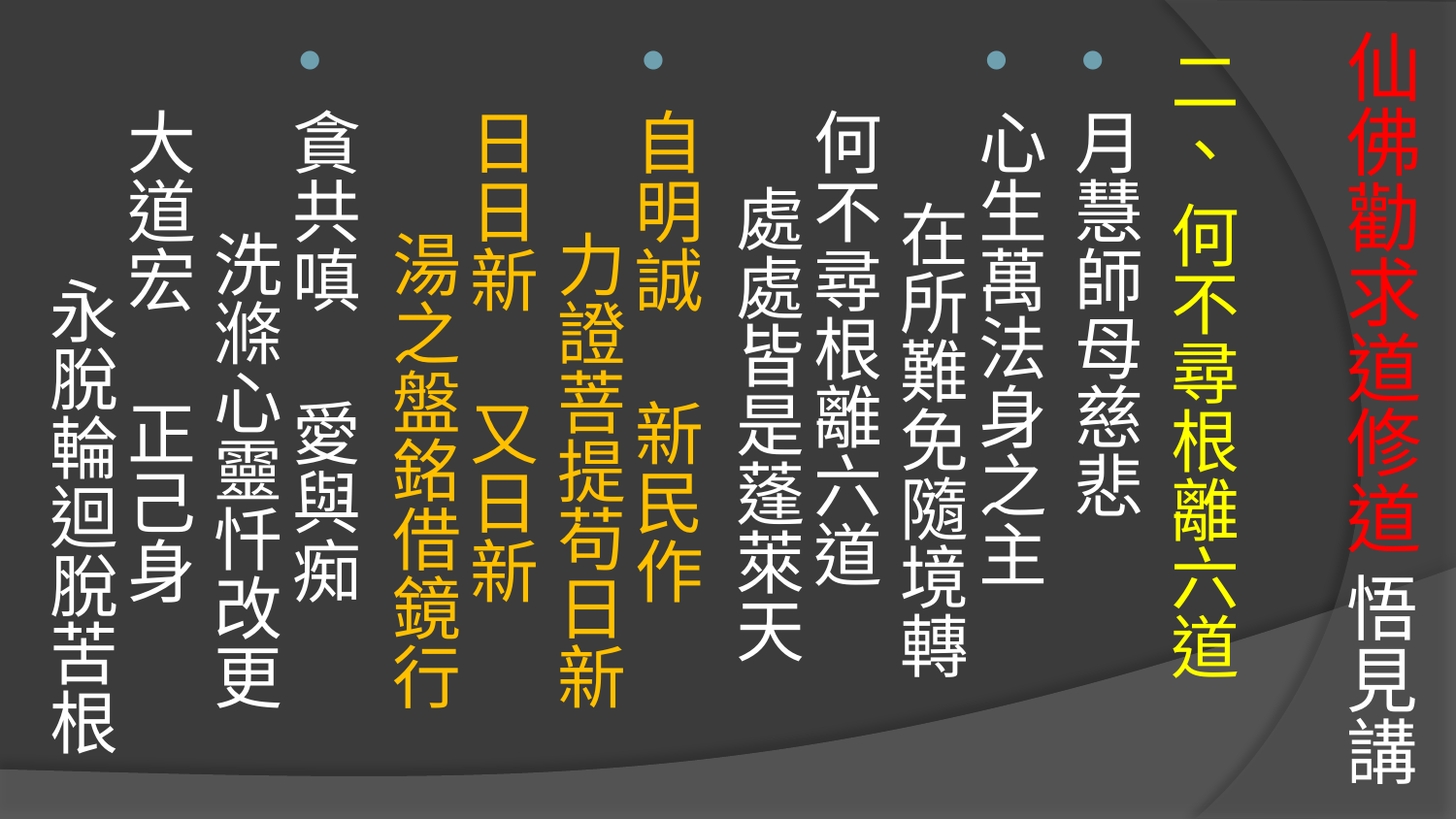

# 仙佛勸求道修道 悟見講
二、 何不尋根離六道
月慧師母慈悲
心生萬法身之主　               在所難免隨境轉
何不尋根離六道　              處處皆是蓬萊天
自明誠 　新民作　                力證菩提苟日新
日日新 　又日新　                湯之盤銘借鏡行
貪共嗔 　愛與痴　                洗滌心靈忏改更
大道宏 　正己身　                   永脫輪迴脫苦根